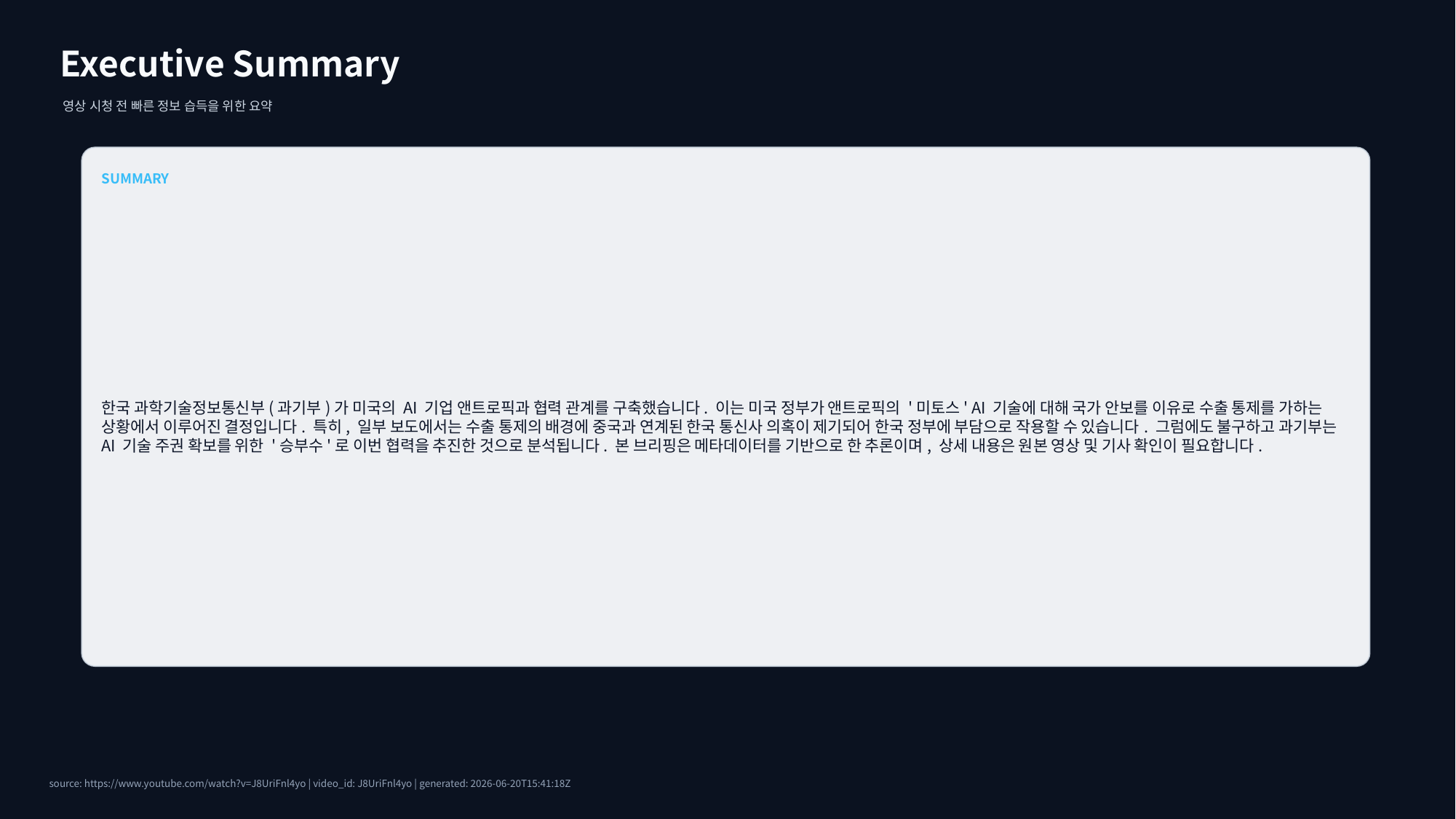

Executive Summary
영상 시청 전 빠른 정보 습득을 위한 요약

SUMMARY
한국 과학기술정보통신부(과기부)가 미국의 AI 기업 앤트로픽과 협력 관계를 구축했습니다. 이는 미국 정부가 앤트로픽의 '미토스' AI 기술에 대해 국가 안보를 이유로 수출 통제를 가하는 상황에서 이루어진 결정입니다. 특히, 일부 보도에서는 수출 통제의 배경에 중국과 연계된 한국 통신사 의혹이 제기되어 한국 정부에 부담으로 작용할 수 있습니다. 그럼에도 불구하고 과기부는 AI 기술 주권 확보를 위한 '승부수'로 이번 협력을 추진한 것으로 분석됩니다. 본 브리핑은 메타데이터를 기반으로 한 추론이며, 상세 내용은 원본 영상 및 기사 확인이 필요합니다.
source: https://www.youtube.com/watch?v=J8UriFnl4yo | video_id: J8UriFnl4yo | generated: 2026-06-20T15:41:18Z